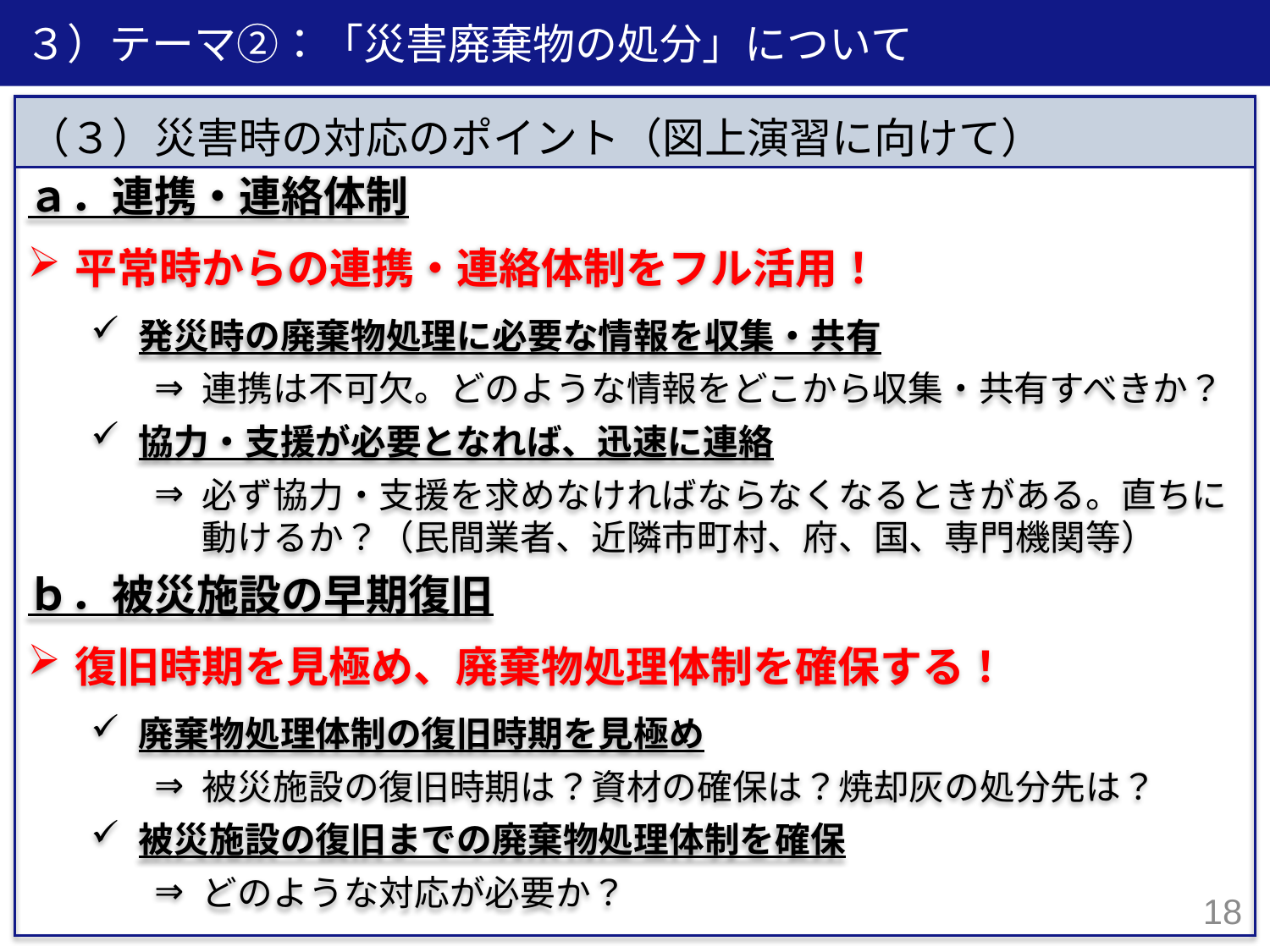

３）テーマ②：「災害廃棄物の処分」について

ａ．連携・連絡体制
平常時からの連携・連絡体制をフル活用！
発災時の廃棄物処理に必要な情報を収集・共有
連携は不可欠。どのような情報をどこから収集・共有すべきか？
協力・支援が必要となれば、迅速に連絡
必ず協力・支援を求めなければならなくなるときがある。直ちに動けるか？（民間業者、近隣市町村、府、国、専門機関等）
ｂ．被災施設の早期復旧
復旧時期を見極め、廃棄物処理体制を確保する！
廃棄物処理体制の復旧時期を見極め
被災施設の復旧時期は？資材の確保は？焼却灰の処分先は？
被災施設の復旧までの廃棄物処理体制を確保
どのような対応が必要か？
（３）災害時の対応のポイント（図上演習に向けて）
18